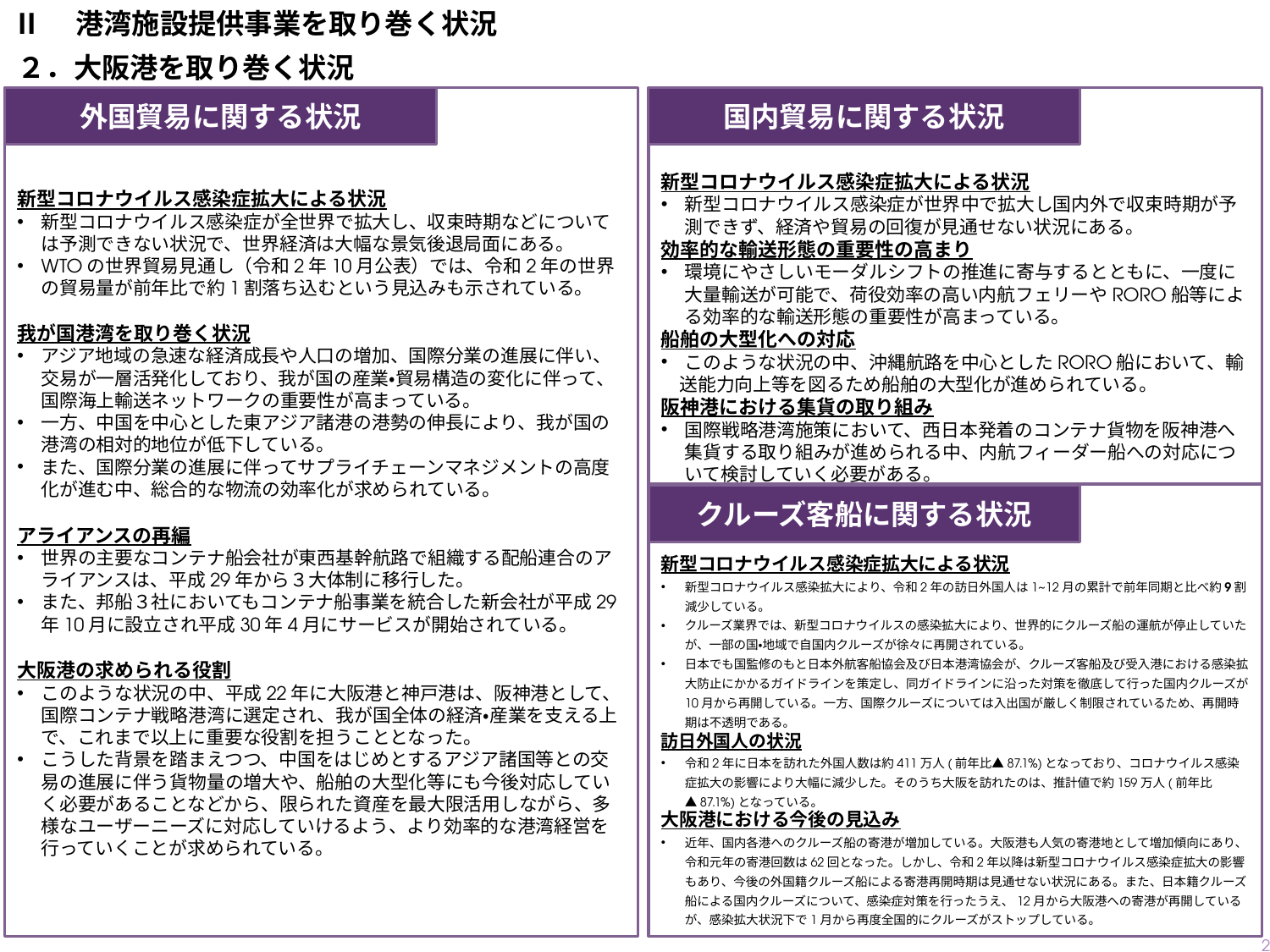

Ⅱ　港湾施設提供事業を取り巻く状況
２．大阪港を取り巻く状況

新型コロナウイルス感染症拡大による状況
新型コロナウイルス感染症が全世界で拡大し、収束時期などについては予測できない状況で、世界経済は大幅な景気後退局面にある。
WTOの世界貿易見通し（令和2年10月公表）では、令和2年の世界の貿易量が前年比で約1割落ち込むという見込みも示されている。

我が国港湾を取り巻く状況
アジア地域の急速な経済成長や人口の増加、国際分業の進展に伴い、交易が一層活発化しており、我が国の産業・貿易構造の変化に伴って、国際海上輸送ネットワークの重要性が高まっている。
一方、中国を中心とした東アジア諸港の港勢の伸長により、我が国の港湾の相対的地位が低下している。
また、国際分業の進展に伴ってサプライチェーンマネジメントの高度化が進む中、総合的な物流の効率化が求められている。

アライアンスの再編
世界の主要なコンテナ船会社が東西基幹航路で組織する配船連合のアライアンスは、平成29年から３大体制に移行した。
また、邦船３社においてもコンテナ船事業を統合した新会社が平成29年10月に設立され平成30年4月にサービスが開始されている。

大阪港の求められる役割
このような状況の中、平成22年に大阪港と神戸港は、阪神港として、国際コンテナ戦略港湾に選定され、我が国全体の経済・産業を支える上で、これまで以上に重要な役割を担うこととなった。
こうした背景を踏まえつつ、中国をはじめとするアジア諸国等との交易の進展に伴う貨物量の増大や、船舶の大型化等にも今後対応していく必要があることなどから、限られた資産を最大限活用しながら、多様なユーザーニーズに対応していけるよう、より効率的な港湾経営を行っていくことが求められている。
外国貿易に関する状況
国内貿易に関する状況

新型コロナウイルス感染症拡大による状況
新型コロナウイルス感染症が世界中で拡大し国内外で収束時期が予測できず、経済や貿易の回復が見通せない状況にある。
効率的な輸送形態の重要性の高まり
環境にやさしいモーダルシフトの推進に寄与するとともに、一度に大量輸送が可能で、荷役効率の高い内航フェリーやRORO船等による効率的な輸送形態の重要性が高まっている。
船舶の大型化への対応
このような状況の中、沖縄航路を中心としたRORO船において、輸
　送能力向上等を図るため船舶の大型化が進められている。
阪神港における集貨の取り組み
国際戦略港湾施策において、西日本発着のコンテナ貨物を阪神港へ集貨する取り組みが進められる中、内航フィーダー船への対応について検討していく必要がある。

新型コロナウイルス感染症拡大による状況
新型コロナウイルス感染拡大により、令和2年の訪日外国人は1~12月の累計で前年同期と比べ約9割減少している。
クルーズ業界では、新型コロナウイルスの感染拡大により、世界的にクルーズ船の運航が停止していたが、一部の国・地域で自国内クルーズが徐々に再開されている。
日本でも国監修のもと日本外航客船協会及び日本港湾協会が、クルーズ客船及び受入港における感染拡大防止にかかるガイドラインを策定し、同ガイドラインに沿った対策を徹底して行った国内クルーズが10月から再開している。一方、国際クルーズについては入出国が厳しく制限されているため、再開時期は不透明である。
訪日外国人の状況
令和2年に日本を訪れた外国人数は約411万人(前年比▲87.1%)となっており、コロナウイルス感染症拡大の影響により大幅に減少した。そのうち大阪を訪れたのは、推計値で約159万人(前年比▲87.1%)となっている。
大阪港における今後の見込み
近年、国内各港へのクルーズ船の寄港が増加している。大阪港も人気の寄港地として増加傾向にあり、令和元年の寄港回数は62回となった。しかし、令和2年以降は新型コロナウイルス感染症拡大の影響もあり、今後の外国籍クルーズ船による寄港再開時期は見通せない状況にある。また、日本籍クルーズ船による国内クルーズについて、感染症対策を行ったうえ、12月から大阪港への寄港が再開しているが、感染拡大状況下で1月から再度全国的にクルーズがストップしている。
クルーズ客船に関する状況
2